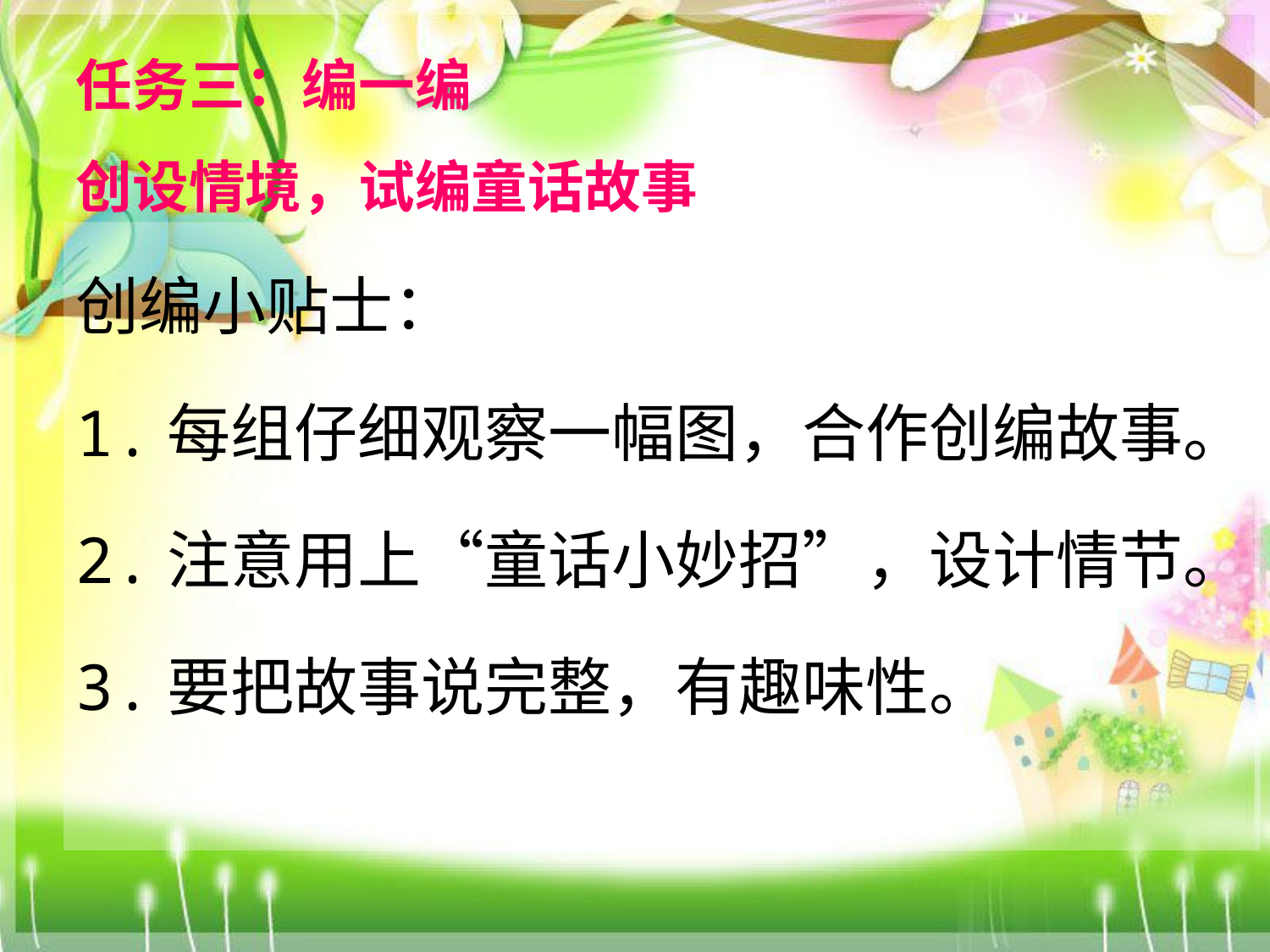

# 任务三：编一编 创设情境，试编童话故事
创编小贴士：
1.每组仔细观察一幅图，合作创编故事。
2.注意用上“童话小妙招”，设计情节。
3.要把故事说完整，有趣味性。